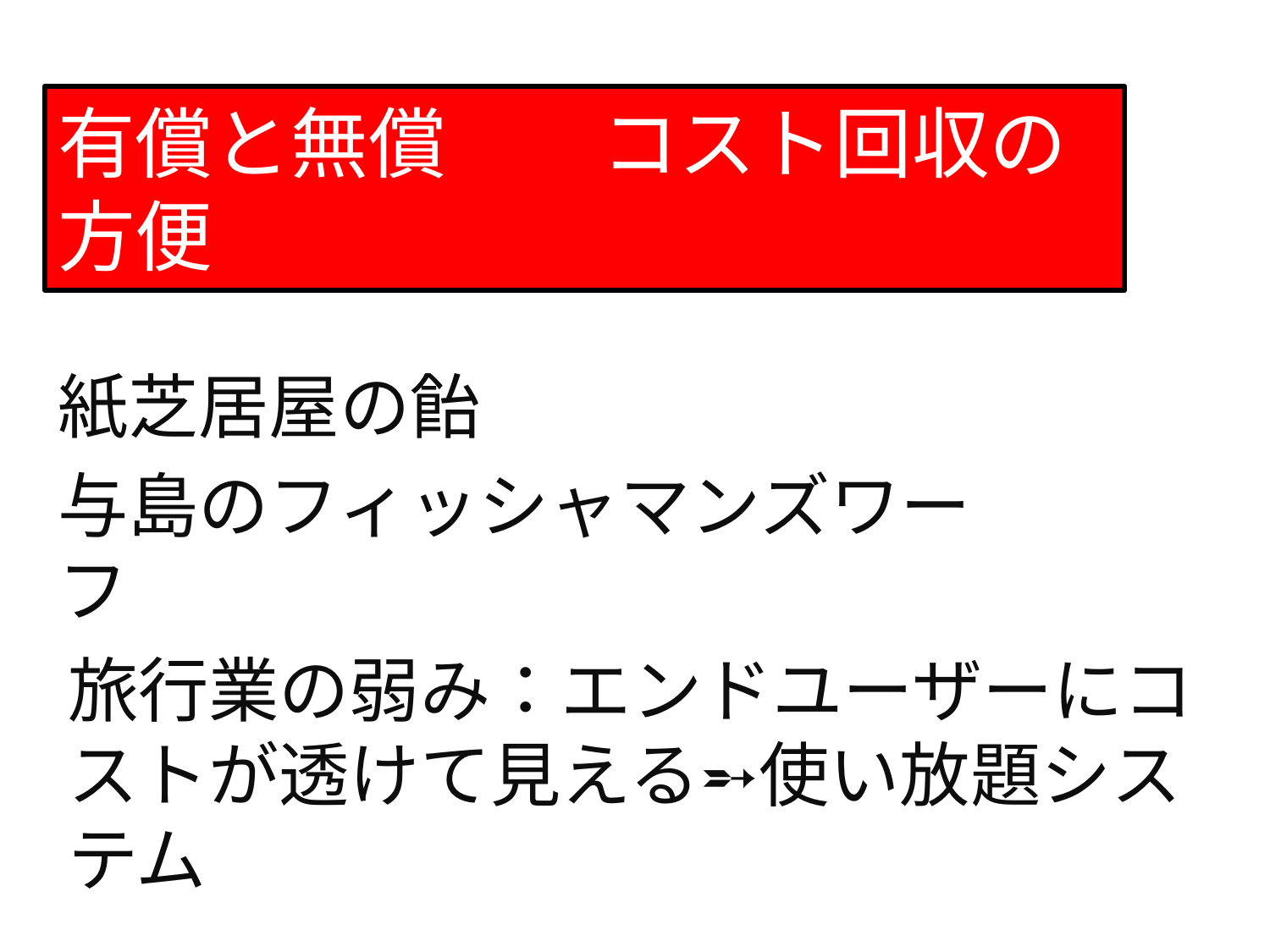

# 有償と無償　　コスト回収の方便
紙芝居屋の飴
与島のフィッシャマンズワーフ
旅行業の弱み：エンドユーザーにコストが透けて見える➵使い放題システム